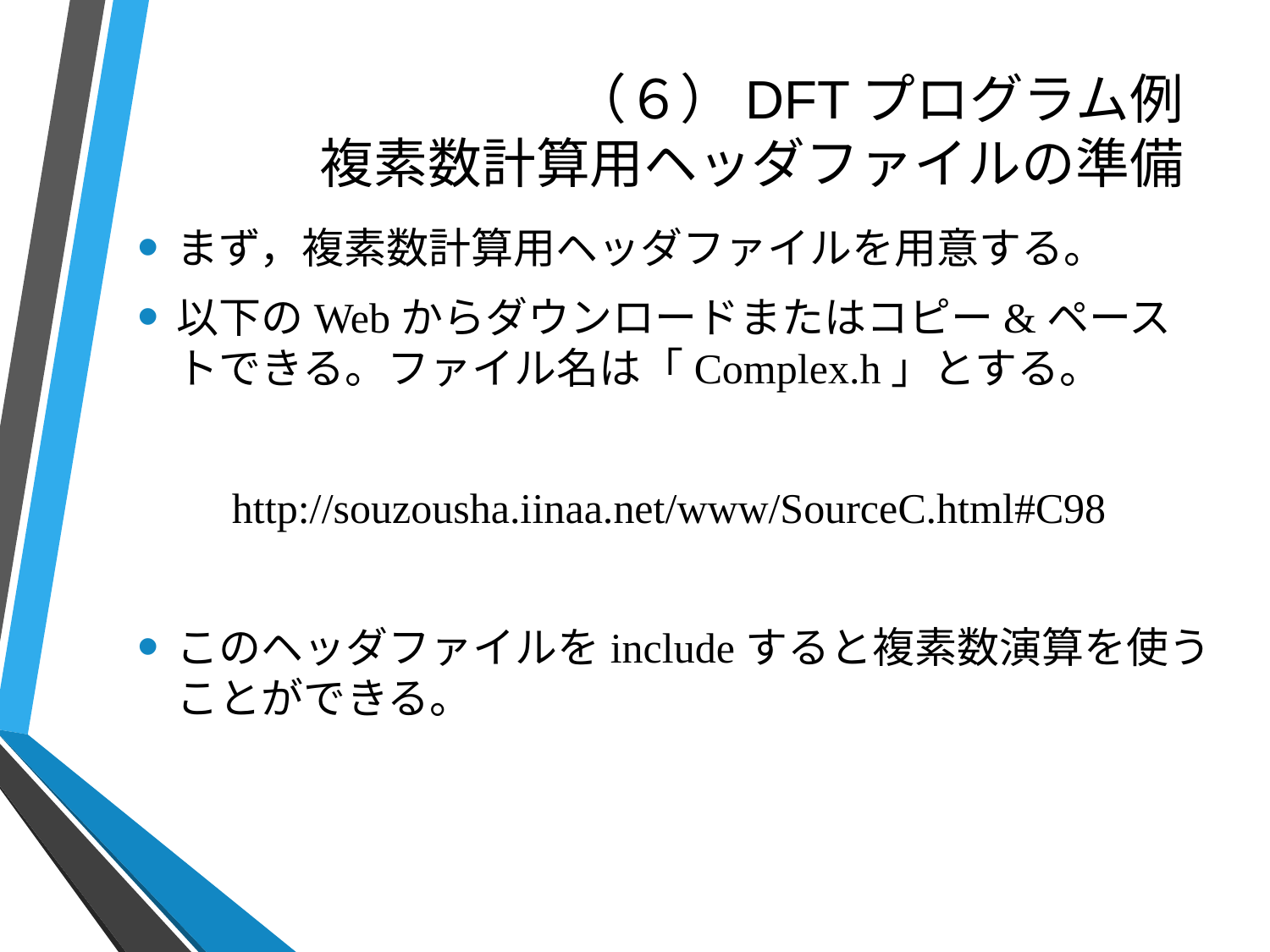

# （６）DFTプログラム例 複素数計算用ヘッダファイルの準備
まず，複素数計算用ヘッダファイルを用意する。
以下のWebからダウンロードまたはコピー&ペーストできる。ファイル名は「Complex.h」とする。

　　http://souzousha.iinaa.net/www/SourceC.html#C98

このヘッダファイルをincludeすると複素数演算を使うことができる。